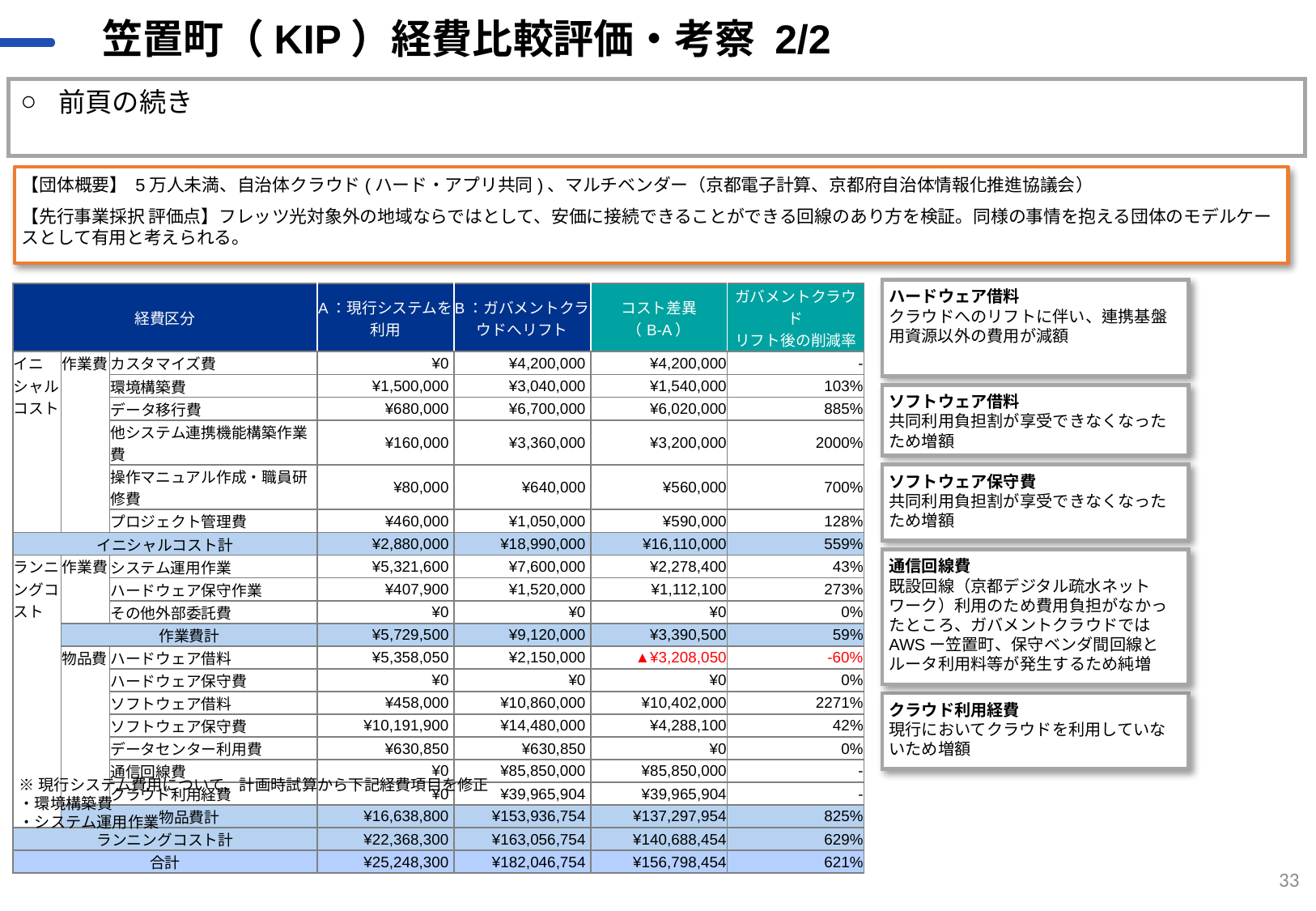

# 笠置町（KIP）経費比較評価・考察 2/2
前頁の続き

【団体概要】 5万人未満、自治体クラウド(ハード・アプリ共同)、マルチベンダー（京都電子計算、京都府自治体情報化推進協議会）
【先行事業採択 評価点】フレッツ光対象外の地域ならではとして、安価に接続できることができる回線のあり方を検証。同様の事情を抱える団体のモデルケースとして有用と考えられる。
ハードウェア借料
クラウドへのリフトに伴い、連携基盤用資源以外の費用が減額
ソフトウェア借料
共同利用負担割が享受できなくなったため増額
ソフトウェア保守費
共同利用負担割が享受できなくなったため増額
通信回線費
既設回線（京都デジタル疏水ネットワーク）利用のため費用負担がなかったところ、ガバメントクラウドでは AWSー笠置町、保守ベンダ間回線とルータ利用料等が発生するため純増
クラウド利用経費
現行においてクラウドを利用していないため増額
| 経費区分 |  |  | A：現行システムを 利用 | B：ガバメントクラウドへリフト | コスト差異 （B-A） | ガバメントクラウド リフト後の削減率 |
| --- | --- | --- | --- | --- | --- | --- |
| イニシャルコスト | 作業費 | カスタマイズ費 | ¥0 | ¥4,200,000 | ¥4,200,000 | - |
|  |  | 環境構築費 | ¥1,500,000 | ¥3,040,000 | ¥1,540,000 | 103% |
|  |  | データ移行費 | ¥680,000 | ¥6,700,000 | ¥6,020,000 | 885% |
|  |  | 他システム連携機能構築作業費 | ¥160,000 | ¥3,360,000 | ¥3,200,000 | 2000% |
|  |  | 操作マニュアル作成・職員研修費 | ¥80,000 | ¥640,000 | ¥560,000 | 700% |
|  |  | プロジェクト管理費 | ¥460,000 | ¥1,050,000 | ¥590,000 | 128% |
| イニシャルコスト計 |  |  | ¥2,880,000 | ¥18,990,000 | ¥16,110,000 | 559% |
| ランニングコスト | 作業費 | システム運用作業 | ¥5,321,600 | ¥7,600,000 | ¥2,278,400 | 43% |
|  |  | ハードウェア保守作業 | ¥407,900 | ¥1,520,000 | ¥1,112,100 | 273% |
|  |  | その他外部委託費 | ¥0 | ¥0 | ¥0 | 0% |
|  | 作業費計 |  | ¥5,729,500 | ¥9,120,000 | ¥3,390,500 | 59% |
|  | 物品費 | ハードウェア借料 | ¥5,358,050 | ¥2,150,000 | ▲¥3,208,050 | -60% |
|  |  | ハードウェア保守費 | ¥0 | ¥0 | ¥0 | 0% |
|  |  | ソフトウェア借料 | ¥458,000 | ¥10,860,000 | ¥10,402,000 | 2271% |
|  |  | ソフトウェア保守費 | ¥10,191,900 | ¥14,480,000 | ¥4,288,100 | 42% |
|  |  | データセンター利用費 | ¥630,850 | ¥630,850 | ¥0 | 0% |
|  |  | 通信回線費 | ¥0 | ¥85,850,000 | ¥85,850,000 | - |
|  |  | クラウド利用経費 | ¥0 | ¥39,965,904 | ¥39,965,904 | - |
|  | 物品費計 |  | ¥16,638,800 | ¥153,936,754 | ¥137,297,954 | 825% |
| ランニングコスト計 |  |  | ¥22,368,300 | ¥163,056,754 | ¥140,688,454 | 629% |
| 合計 |  |  | ¥25,248,300 | ¥182,046,754 | ¥156,798,454 | 621% |
※現行システム費用について、計画時試算から下記経費項目を修正
・環境構築費
・システム運用作業
33